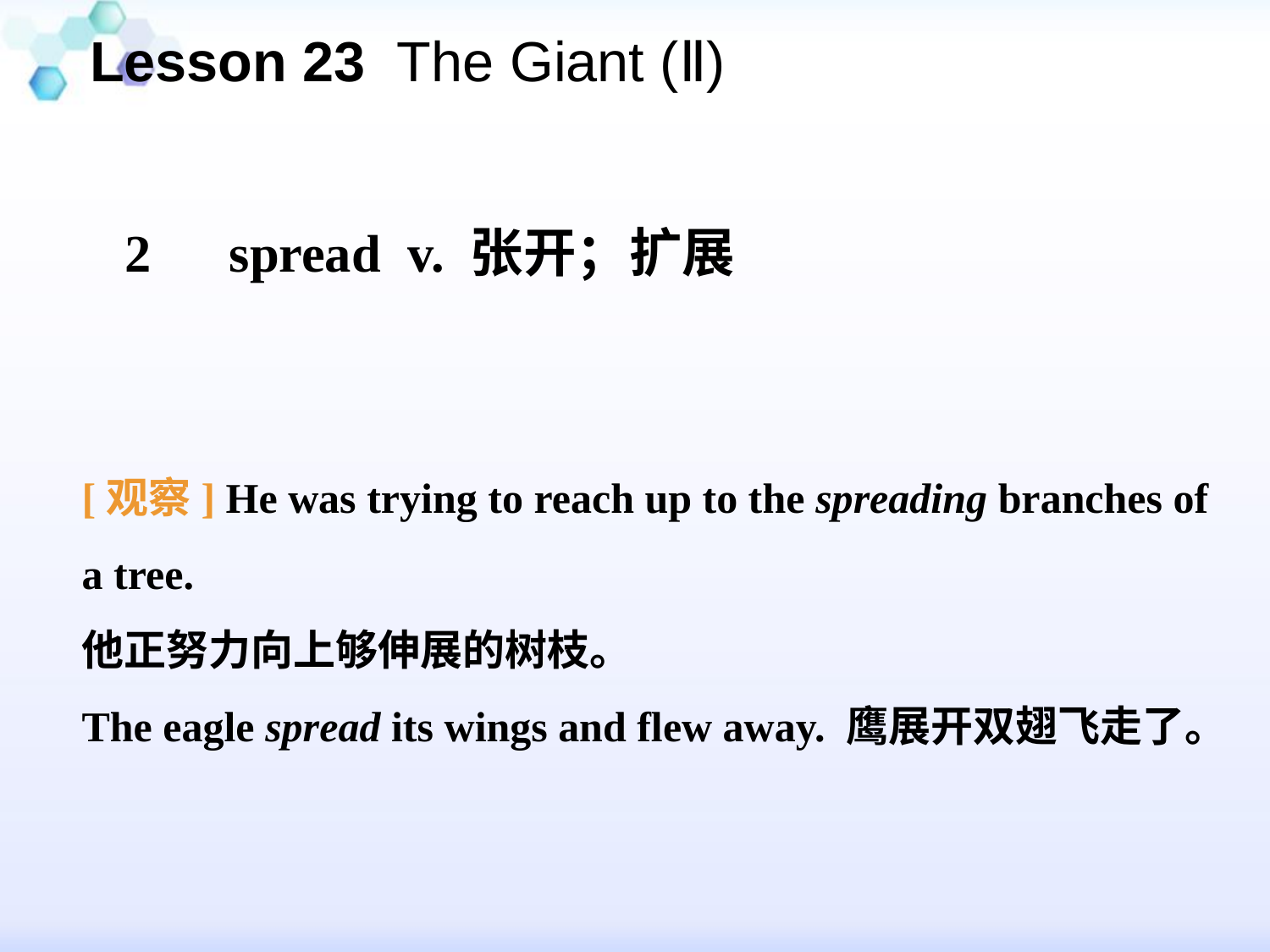

Lesson 23  The Giant (Ⅱ)
#
　 2　spread  v. 张开；扩展
[观察] He was trying to reach up to the spreading branches of a tree.
他正努力向上够伸展的树枝。
The eagle spread its wings and flew away. 鹰展开双翅飞走了。